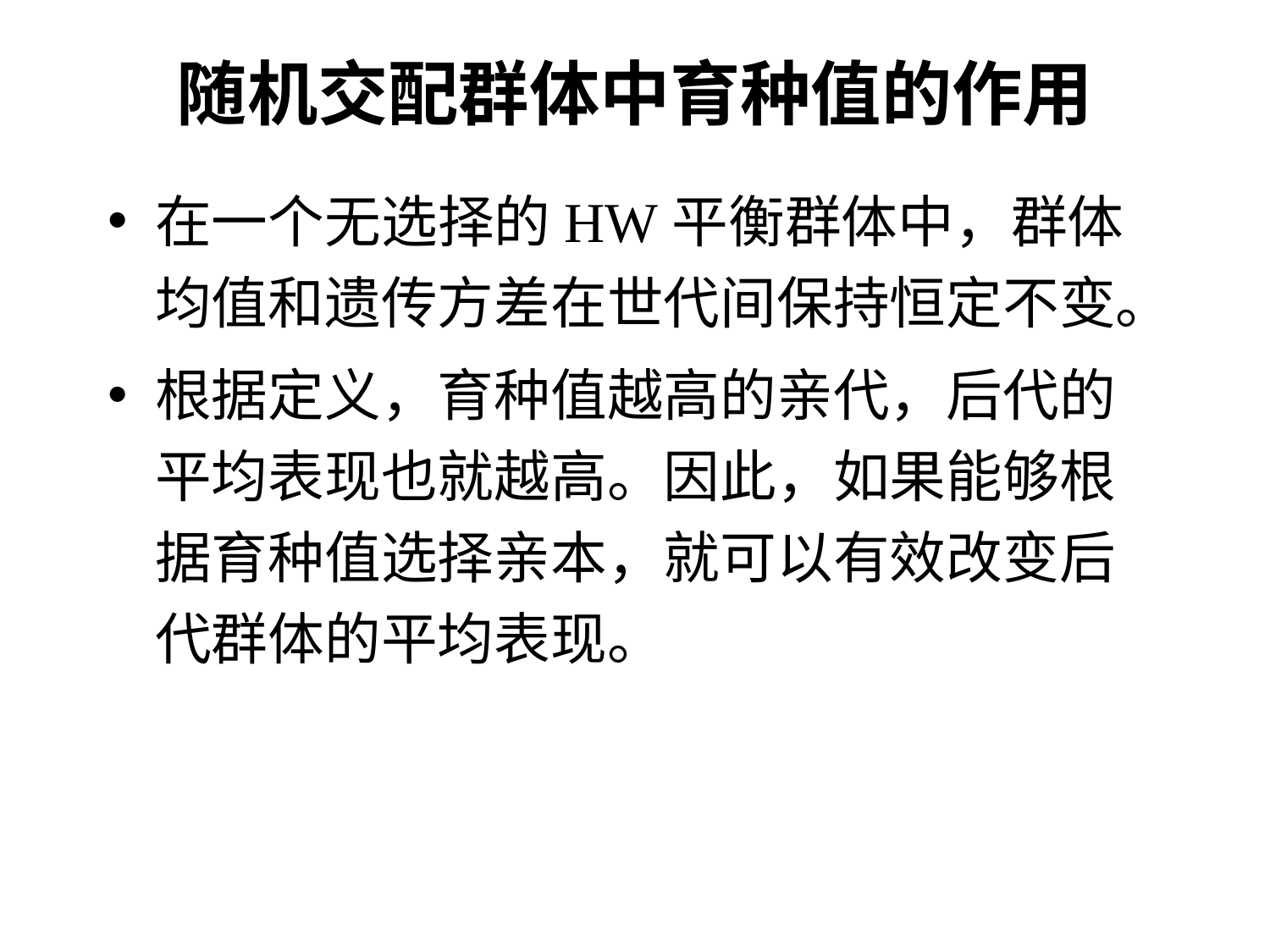

# 随机交配群体中育种值的作用
在一个无选择的HW平衡群体中，群体均值和遗传方差在世代间保持恒定不变。
根据定义，育种值越高的亲代，后代的平均表现也就越高。因此，如果能够根据育种值选择亲本，就可以有效改变后代群体的平均表现。